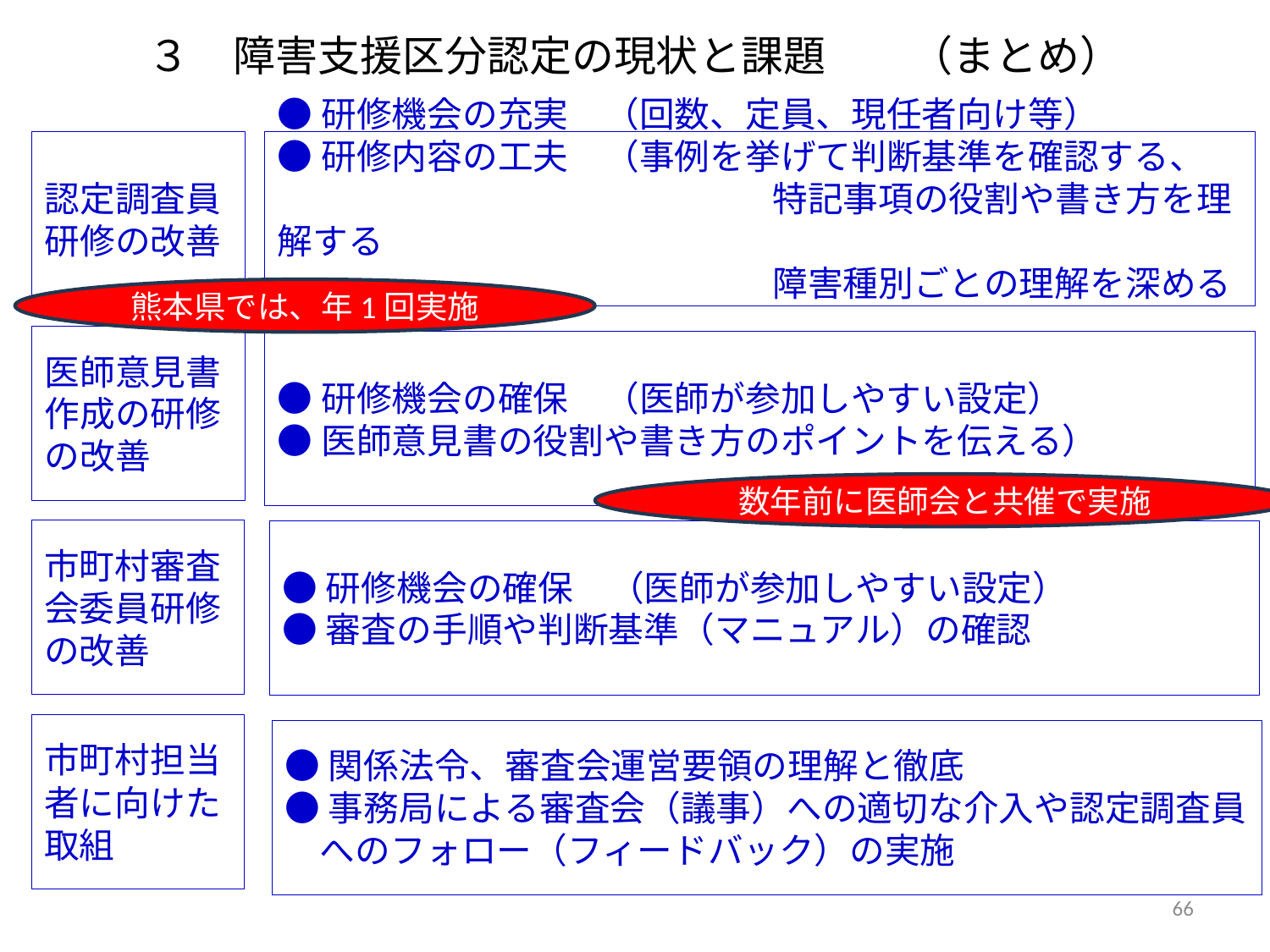

# ３　障害支援区分認定の現状と課題　　（まとめ）
認定調査員
研修の改善
●研修機会の充実　（回数、定員、現任者向け等）
●研修内容の工夫　（事例を挙げて判断基準を確認する、
　　　　　　　　　　　　　　特記事項の役割や書き方を理解する
　　　　　　　　　　　　　　障害種別ごとの理解を深める等）
熊本県では、年1回実施
医師意見書作成の研修の改善
●研修機会の確保　（医師が参加しやすい設定）
●医師意見書の役割や書き方のポイントを伝える）
数年前に医師会と共催で実施
市町村審査会委員研修の改善
●研修機会の確保　（医師が参加しやすい設定）
●審査の手順や判断基準（マニュアル）の確認
市町村担当者に向けた取組
●関係法令、審査会運営要領の理解と徹底
●事務局による審査会（議事）への適切な介入や認定調査員
　へのフォロー（フィードバック）の実施
66